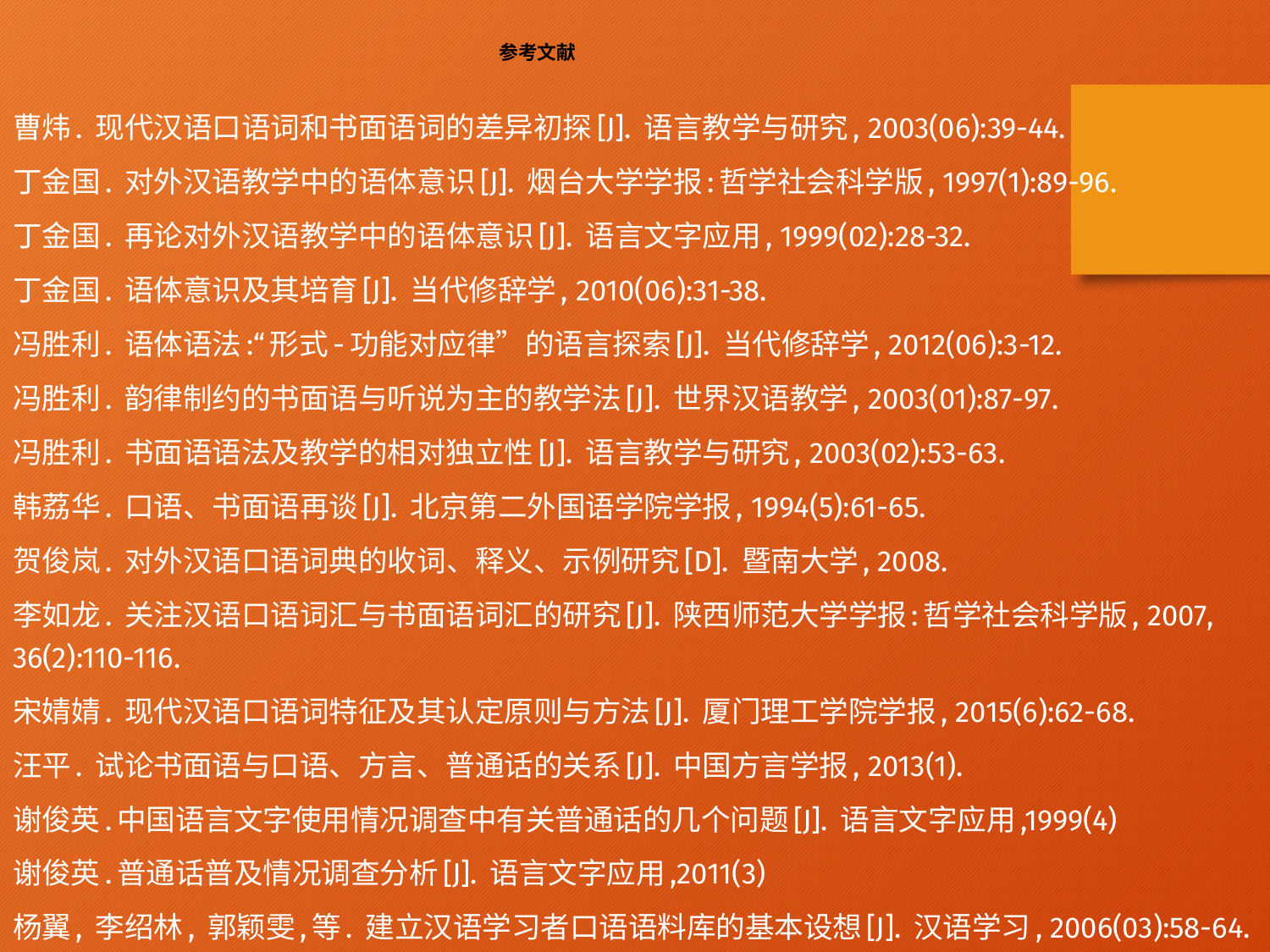

参考文献
曹炜. 现代汉语口语词和书面语词的差异初探[J]. 语言教学与研究, 2003(06):39-44.
丁金国. 对外汉语教学中的语体意识[J]. 烟台大学学报:哲学社会科学版, 1997(1):89-96.
丁金国. 再论对外汉语教学中的语体意识[J]. 语言文字应用, 1999(02):28-32.
丁金国. 语体意识及其培育[J]. 当代修辞学, 2010(06):31-38.
冯胜利. 语体语法:“形式-功能对应律”的语言探索[J]. 当代修辞学, 2012(06):3-12.
冯胜利. 韵律制约的书面语与听说为主的教学法[J]. 世界汉语教学, 2003(01):87-97.
冯胜利. 书面语语法及教学的相对独立性[J]. 语言教学与研究, 2003(02):53-63.
韩荔华. 口语、书面语再谈[J]. 北京第二外国语学院学报, 1994(5):61-65.
贺俊岚. 对外汉语口语词典的收词、释义、示例研究[D]. 暨南大学, 2008.
李如龙. 关注汉语口语词汇与书面语词汇的研究[J]. 陕西师范大学学报:哲学社会科学版, 2007, 36(2):110-116.
宋婧婧. 现代汉语口语词特征及其认定原则与方法[J]. 厦门理工学院学报, 2015(6):62-68.
汪平. 试论书面语与口语、方言、普通话的关系[J]. 中国方言学报, 2013(1).
谢俊英.中国语言文字使用情况调查中有关普通话的几个问题[J]. 语言文字应用,1999(4)
谢俊英.普通话普及情况调查分析[J]. 语言文字应用,2011(3)
杨翼, 李绍林, 郭颖雯,等. 建立汉语学习者口语语料库的基本设想[J]. 汉语学习, 2006(03):58-64.